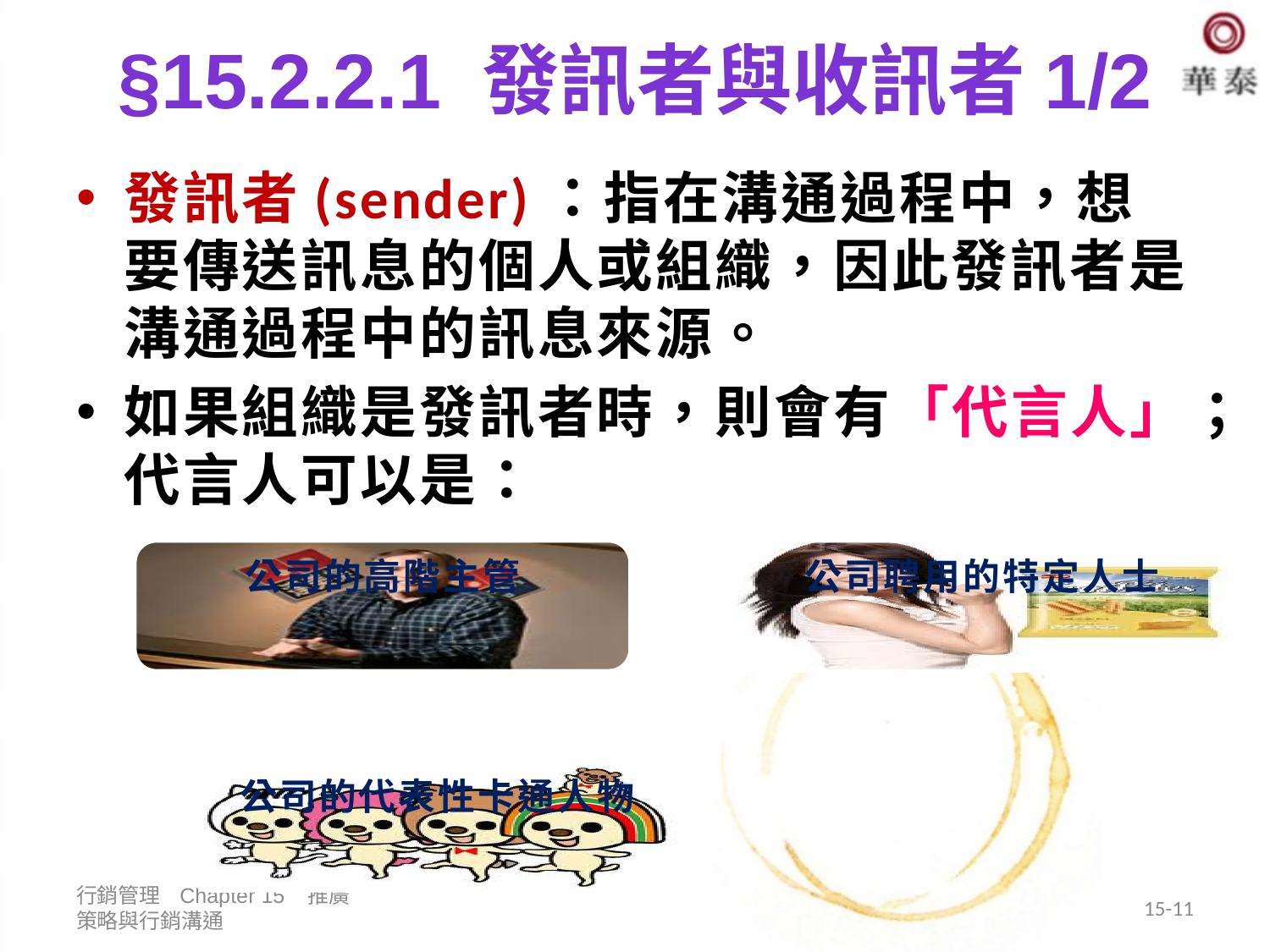

# §15.2.2.1 發訊者與收訊者1/2
發訊者(sender)：指在溝通過程中，想要傳送訊息的個人或組織，因此發訊者是溝通過程中的訊息來源。
如果組織是發訊者時，則會有「代言人」；代言人可以是：
公司的高階主管
公司聘用的特定人士
公司的代表性卡通人物
行銷管理   Chapter 15   推廣策略與行銷溝通
15-11